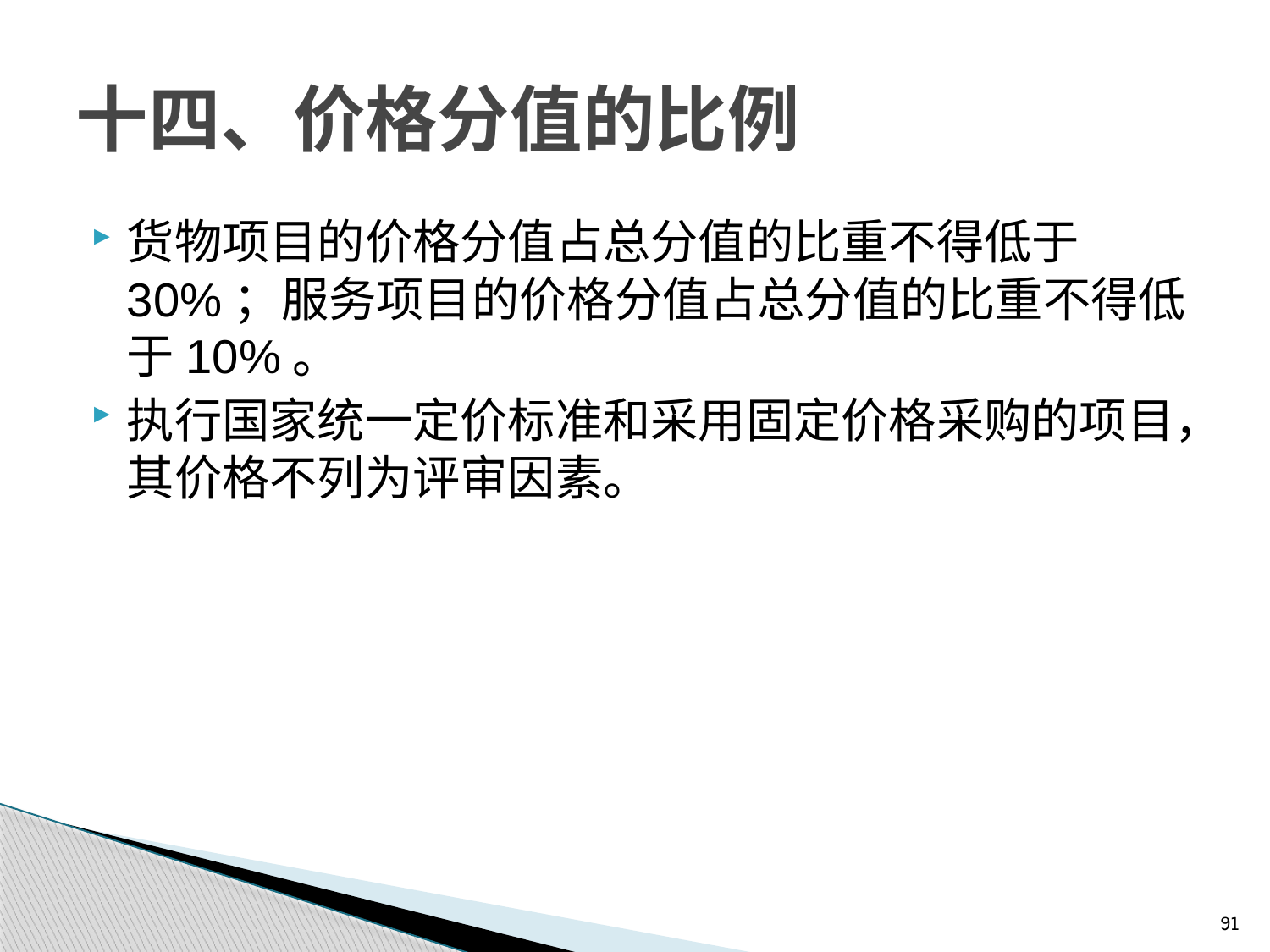

# 十四、价格分值的比例
货物项目的价格分值占总分值的比重不得低于30%；服务项目的价格分值占总分值的比重不得低于10%。
执行国家统一定价标准和采用固定价格采购的项目，其价格不列为评审因素。
91